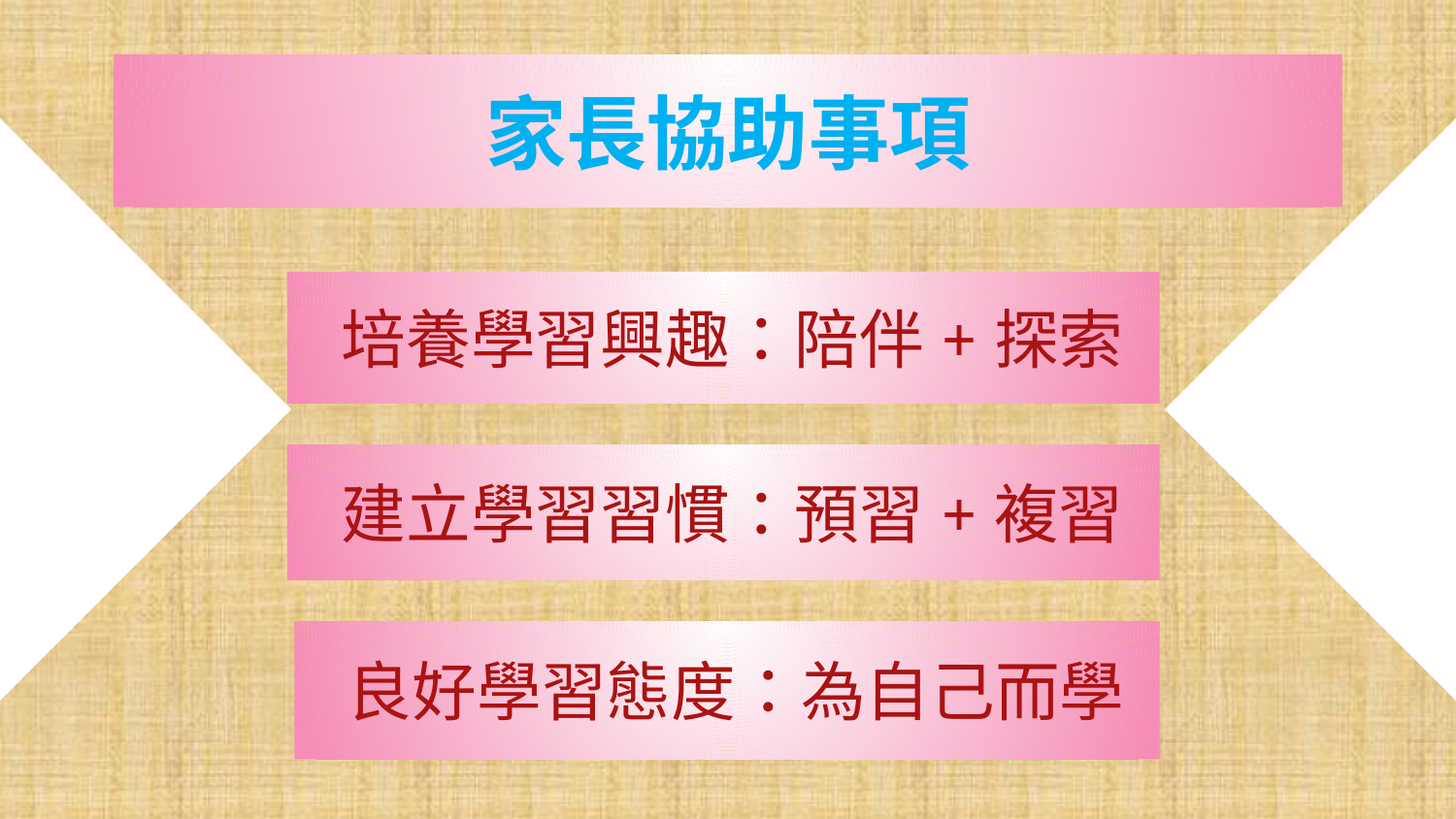

# 家長協助事項
培養學習興趣：陪伴+探索

建立學習習慣：預習+複習
良好學習態度：為自己而學